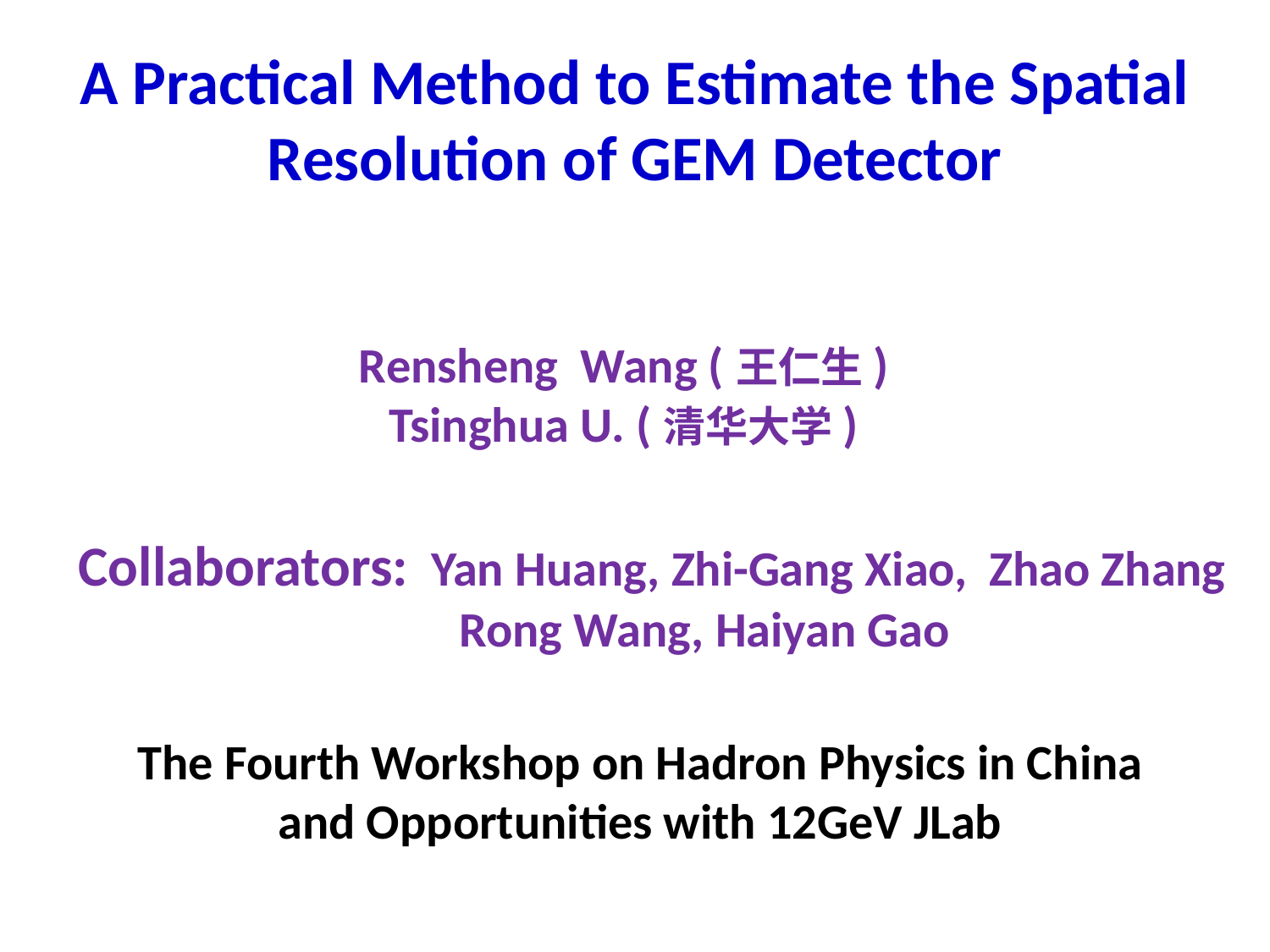

# A Practical Method to Estimate the Spatial Resolution of GEM Detector
Rensheng  Wang (王仁生)
Tsinghua U. (清华大学)
Collaborators:  Yan Huang, Zhi-Gang Xiao,  Zhao Zhang
			Rong Wang, Haiyan Gao
The Fourth Workshop on Hadron Physics in China
and Opportunities with 12GeV JLab